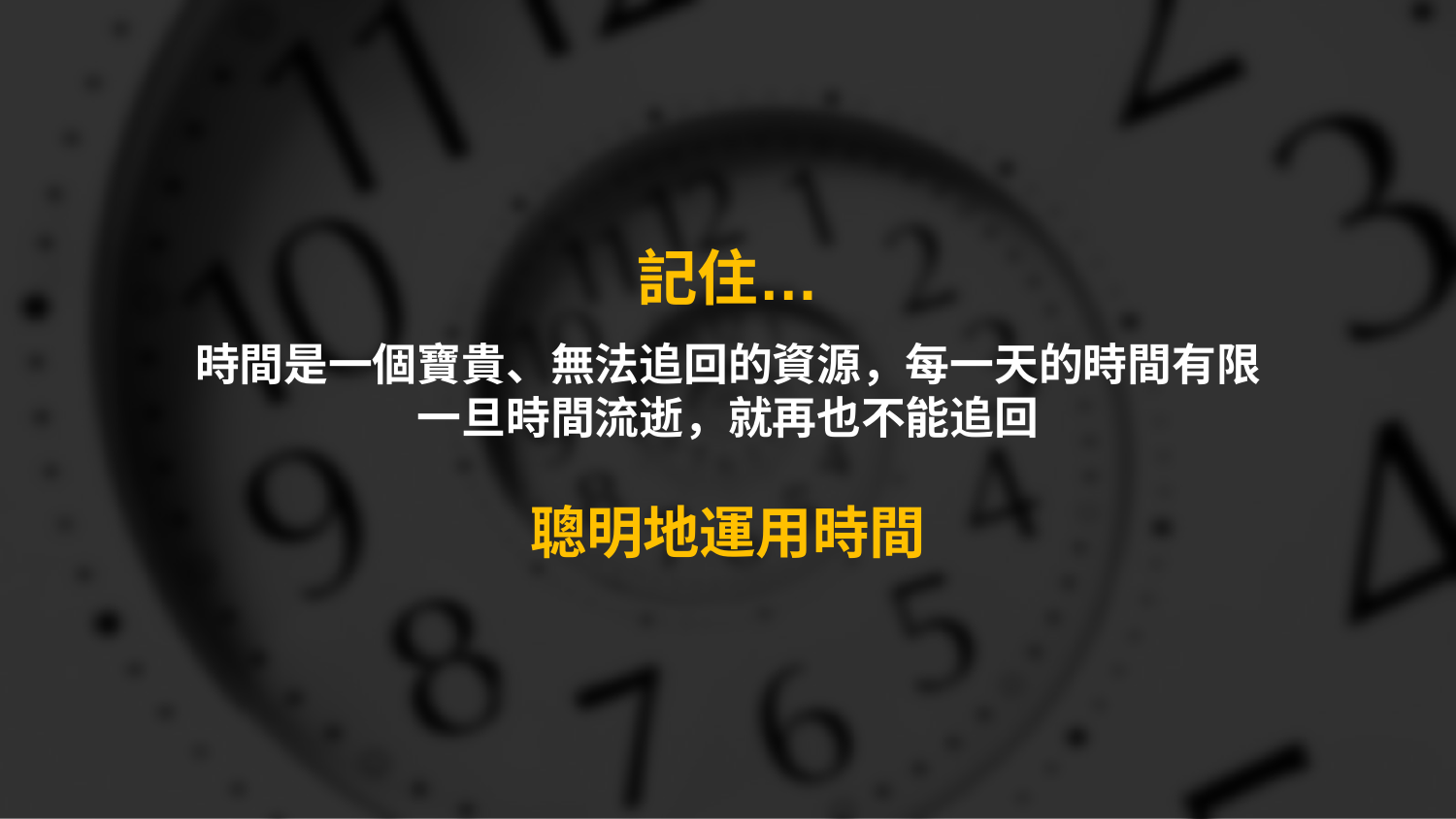

記住…

時間是一個寶貴、無法追回的資源，每一天的時間有限
一旦時間流逝，就再也不能追回

聰明地運用時間